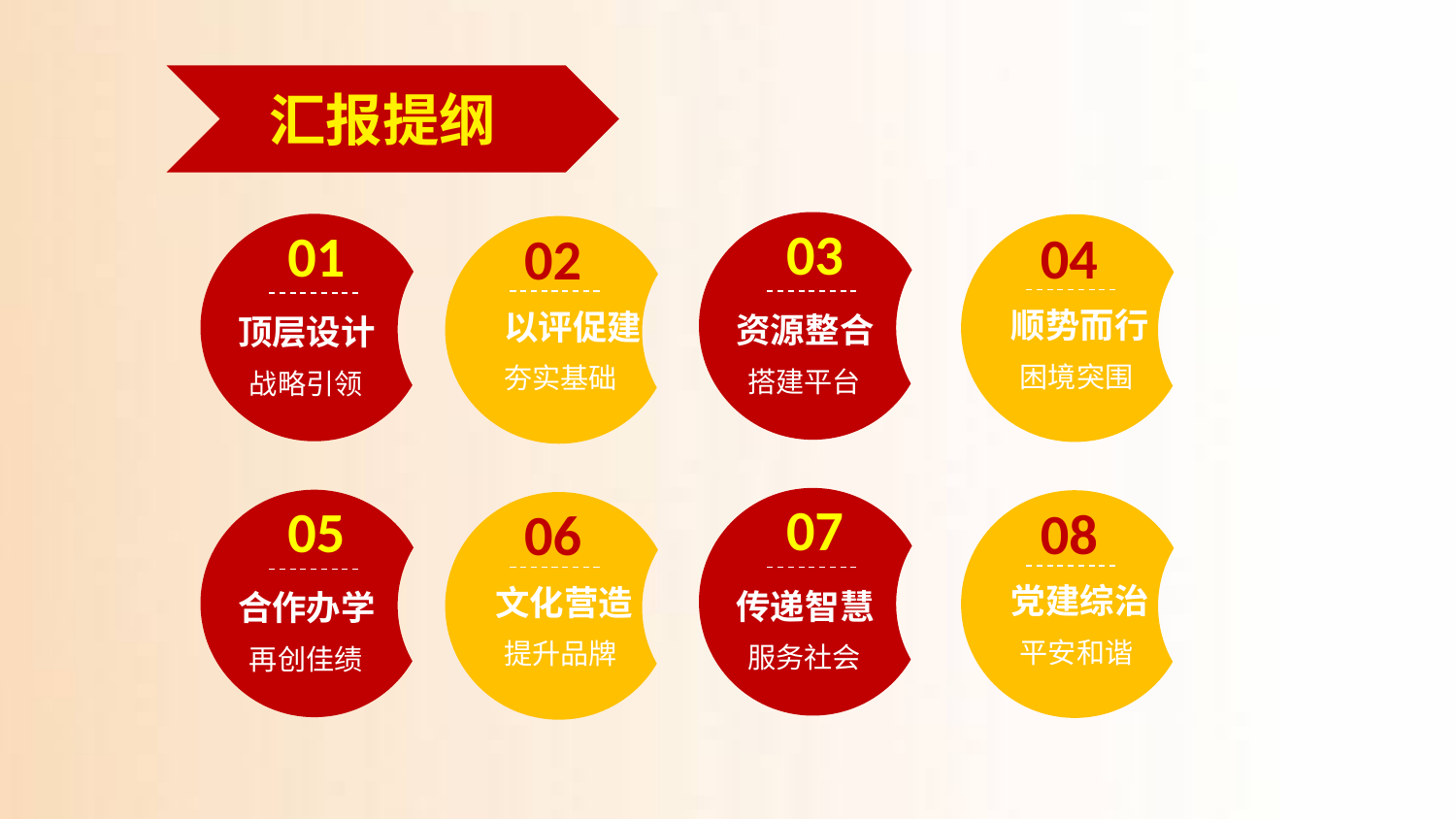

汇报提纲
03

01

04

02
顺势而行
以评促建
资源整合
顶层设计
困境突围
夯实基础
搭建平台
战略引领
07

05

08

06
党建综治
文化营造
传递智慧
合作办学
平安和谐
提升品牌
服务社会
再创佳绩